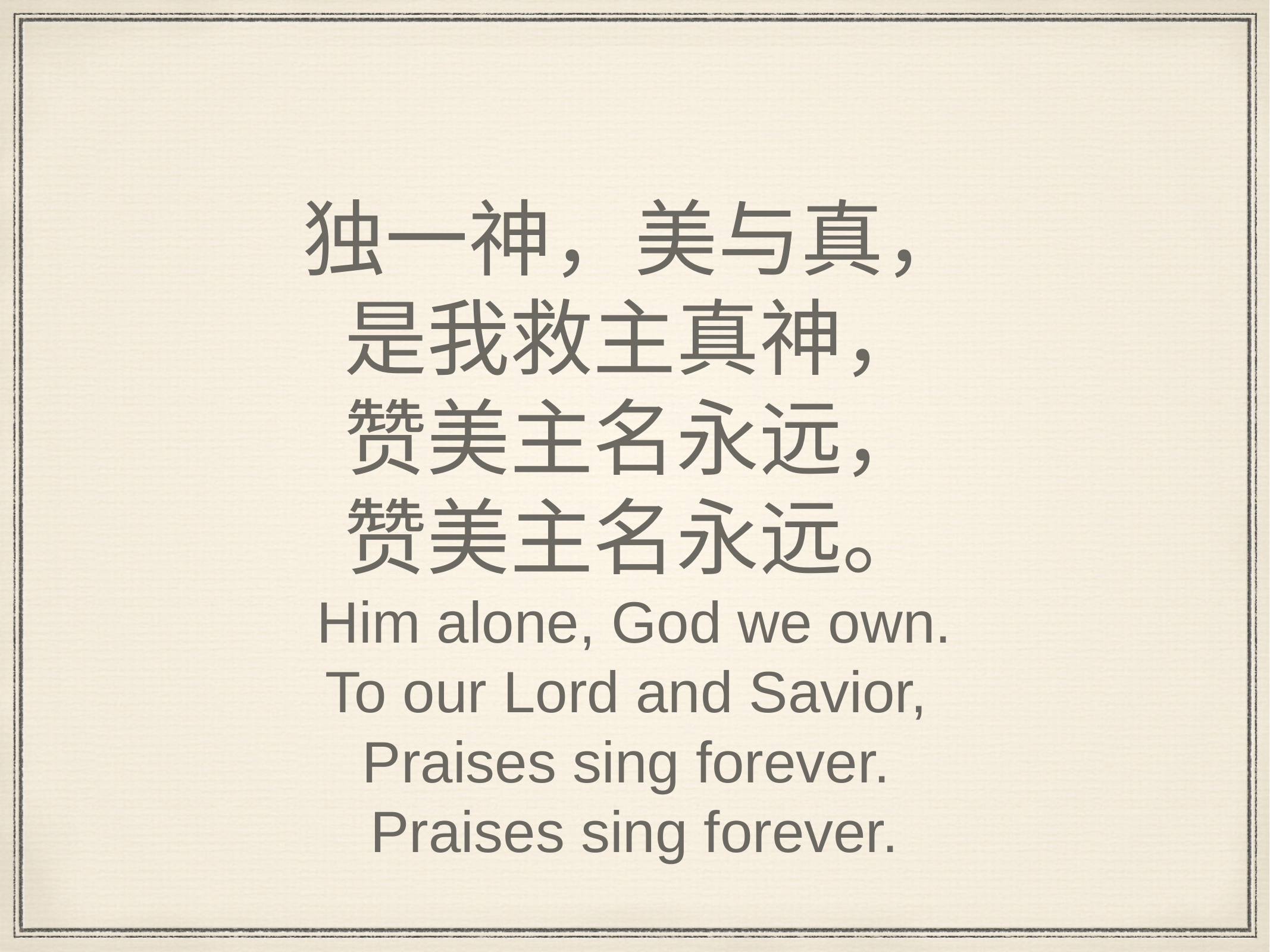

# 独一神，美与真，
是我救主真神，
赞美主名永远，
赞美主名永远。
Him alone, God we own.
To our Lord and Savior,
Praises sing forever.
Praises sing forever.